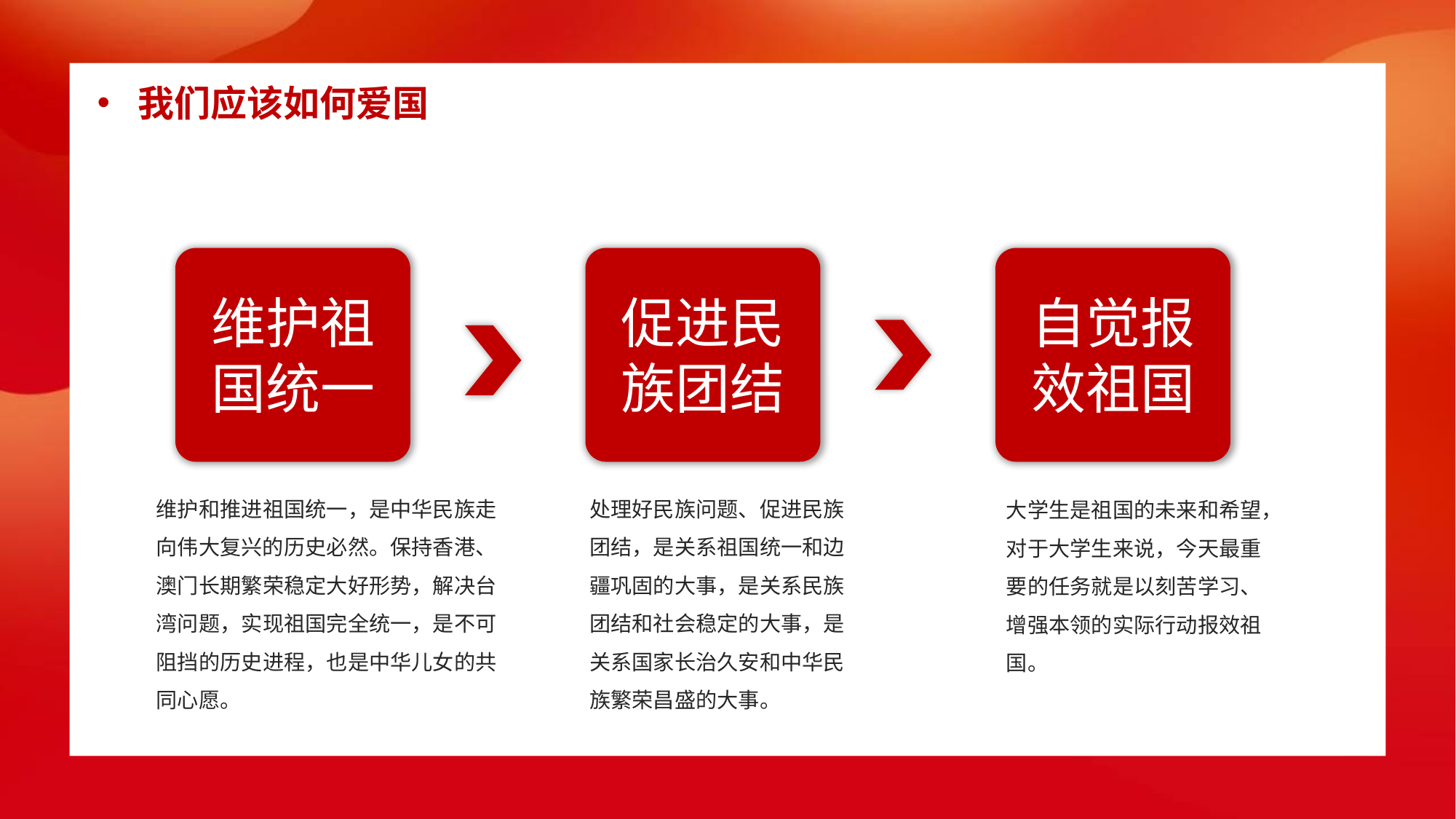

我们应该如何爱国

维护祖国统一

促进民族团结

自觉报效祖国

维护和推进祖国统一，是中华民族走向伟大复兴的历史必然。保持香港、澳门长期繁荣稳定大好形势，解决台湾问题，实现祖国完全统一，是不可阻挡的历史进程，也是中华儿女的共同心愿。
处理好民族问题、促进民族团结，是关系祖国统一和边疆巩固的大事，是关系民族团结和社会稳定的大事，是关系国家长治久安和中华民族繁荣昌盛的大事。
大学生是祖国的未来和希望，对于大学生来说，今天最重要的任务就是以刻苦学习、增强本领的实际行动报效祖国。